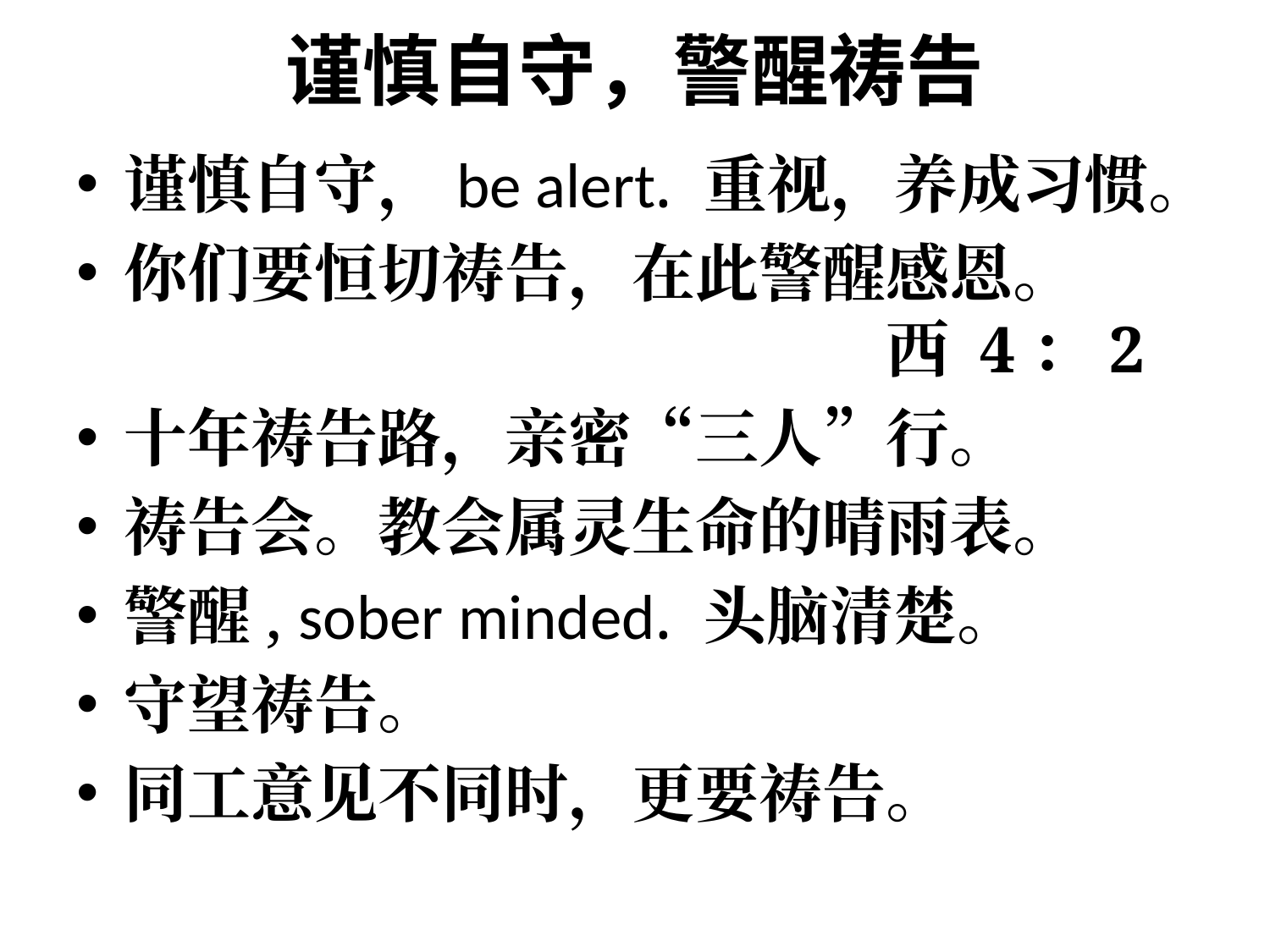

# 谨慎自守，警醒祷告
谨慎自守，be alert. 重视，养成习惯。
你们要恒切祷告，在此警醒感恩。							西 4：2
十年祷告路，亲密“三人”行。
祷告会。教会属灵生命的晴雨表。
警醒, sober minded. 头脑清楚。
守望祷告。
同工意见不同时，更要祷告。